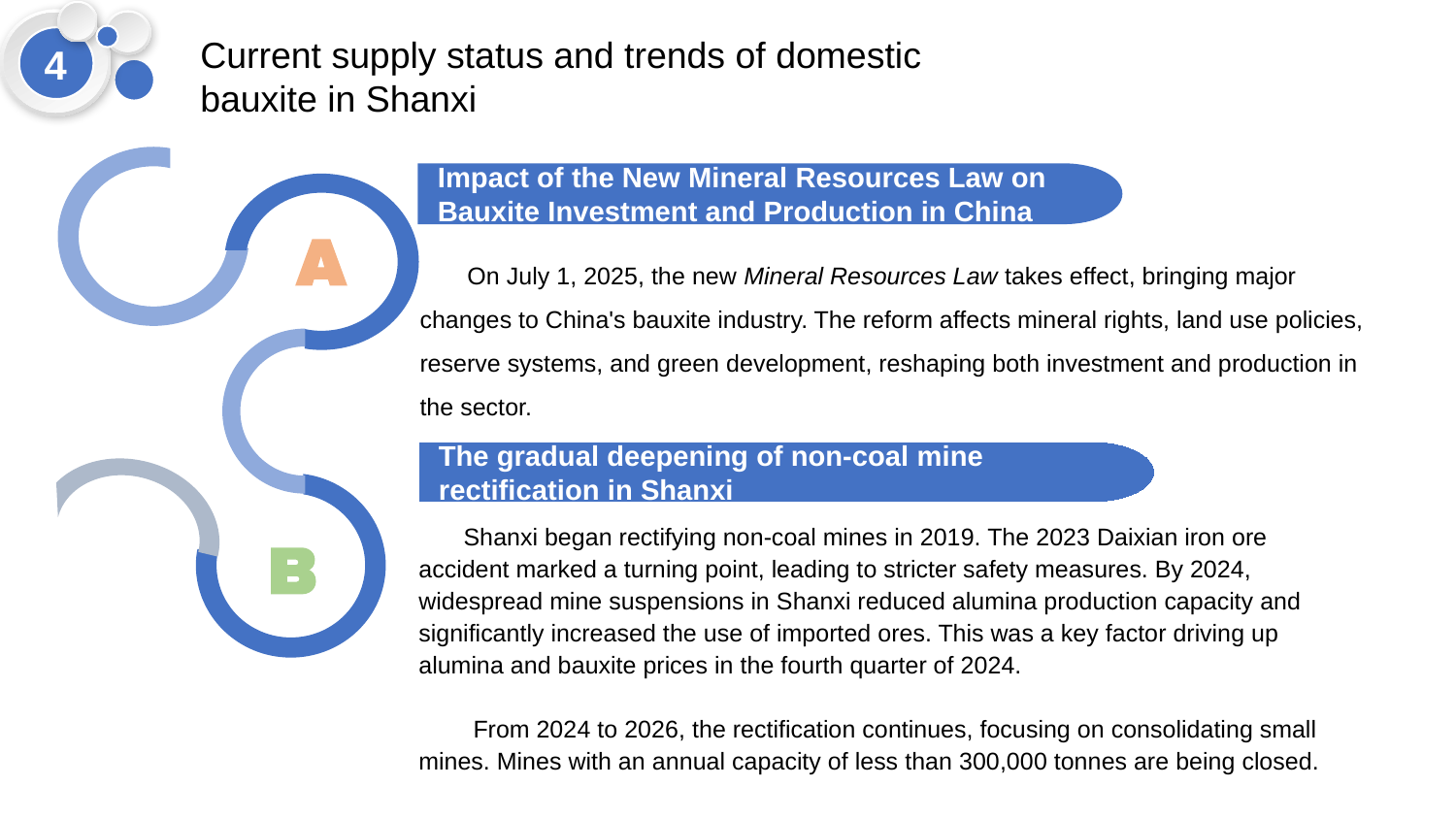

4
Current supply status and trends of domestic bauxite in Shanxi

Impact of the New Mineral Resources Law on Bauxite Investment and Production in China

A
       On July 1, 2025, the new Mineral Resources Law takes effect, bringing major changes to China's bauxite industry. The reform affects mineral rights, land use policies, reserve systems, and green development, reshaping both investment and production in the sector.
新增产能建设计划

The gradual deepening of non-coal mine rectification in Shanxi

B
        Shanxi began rectifying non-coal mines in 2019. The 2023 Daixian iron ore accident marked a turning point, leading to stricter safety measures. By 2024, widespread mine suspensions in Shanxi reduced alumina production capacity and significantly increased the use of imported ores. This was a key factor driving up alumina and bauxite prices in the fourth quarter of 2024.

        From 2024 to 2026, the rectification continues, focusing on consolidating small mines. Mines with an annual capacity of less than 300,000 tonnes are being closed.